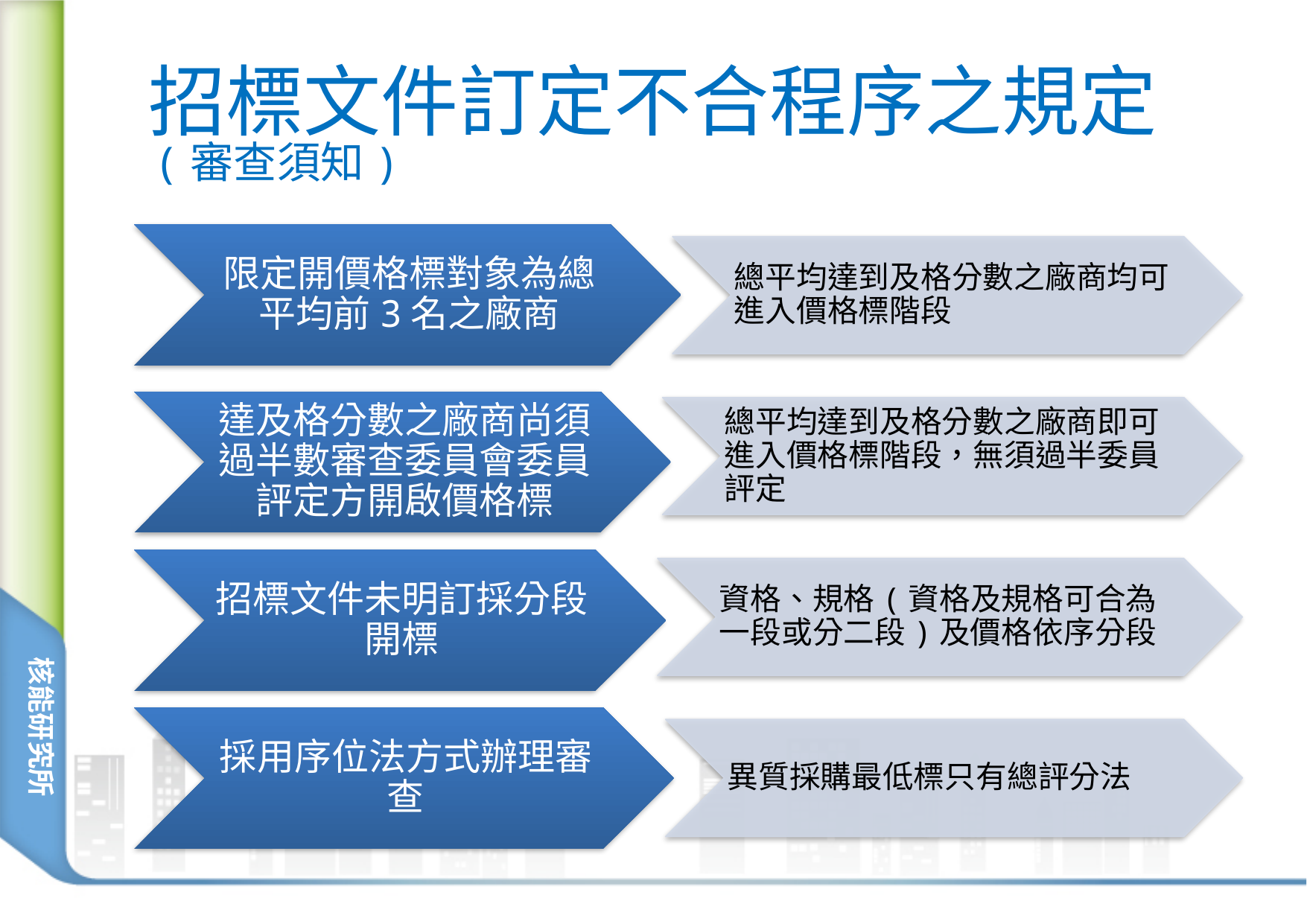

# 招標文件訂定不合程序之規定
(審查須知)
限定開價格標對象為總平均前3名之廠商
總平均達到及格分數之廠商均可進入價格標階段
達及格分數之廠商尚須過半數審查委員會委員評定方開啟價格標
總平均達到及格分數之廠商即可進入價格標階段，無須過半委員評定
招標文件未明訂採分段開標
資格、規格(資格及規格可合為一段或分二段)及價格依序分段
採用序位法方式辦理審查
異質採購最低標只有總評分法